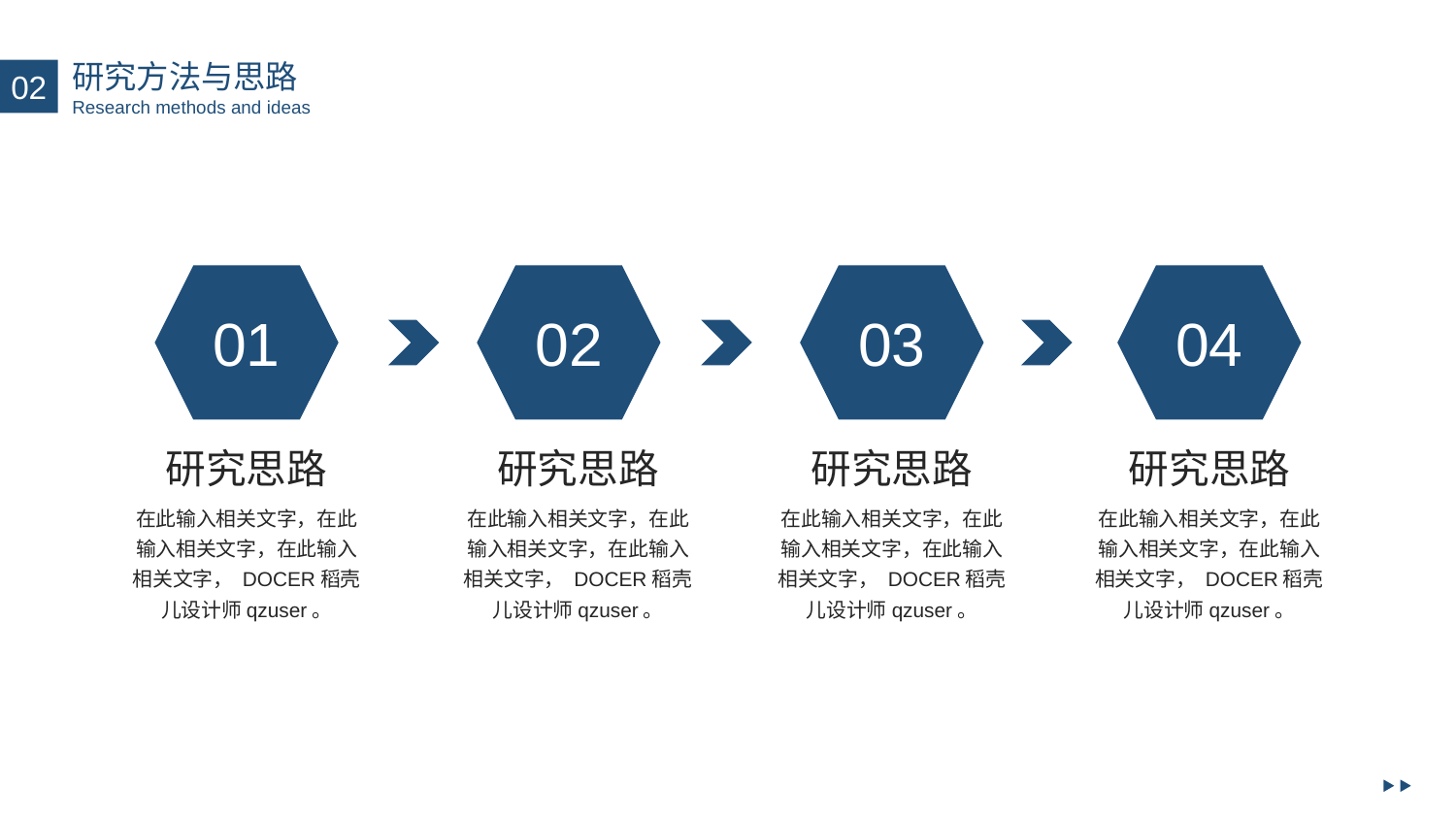

研究方法与思路
Research methods and ideas
02

01
02
03
04

研究思路
研究思路
研究思路
研究思路
在此输入相关文字，在此输入相关文字，在此输入相关文字， DOCER稻壳儿设计师qzuser。
在此输入相关文字，在此输入相关文字，在此输入相关文字， DOCER稻壳儿设计师qzuser。
在此输入相关文字，在此输入相关文字，在此输入相关文字， DOCER稻壳儿设计师qzuser。
在此输入相关文字，在此输入相关文字，在此输入相关文字， DOCER稻壳儿设计师qzuser。